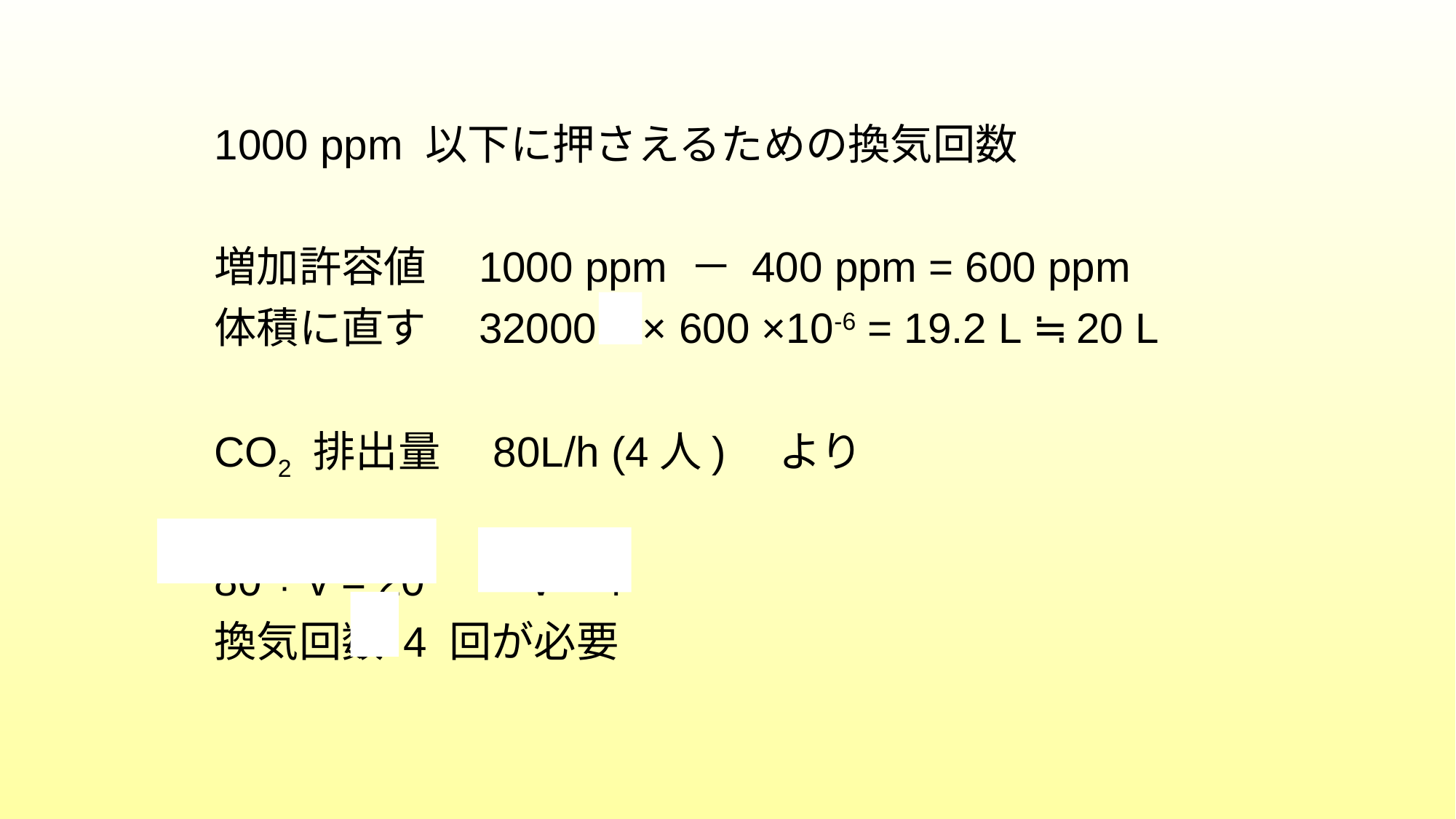

1000 ppm 以下に押さえるための換気回数

増加許容値　1000 ppm － 400 ppm = 600 ppm
体積に直す　32000 L × 600 ×10-6 = 19.2 L ≒ 20 L

CO2 排出量　80L/h (4人)　より

80 ÷ v = 20　　v = 4
換気回数 4 回が必要